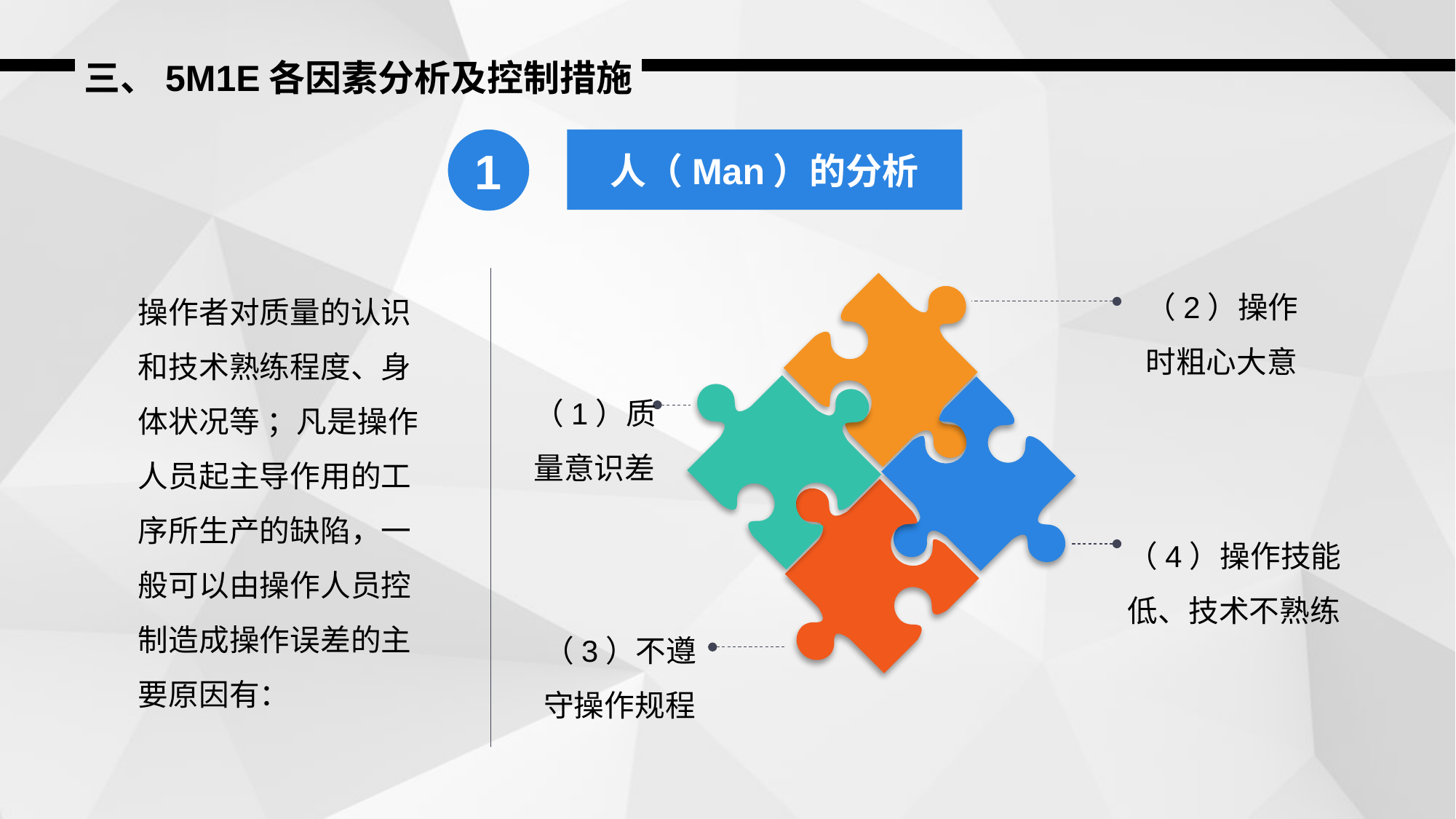

三、5M1E各因素分析及控制措施
1
人（Man）的分析
（2）操作时粗心大意
操作者对质量的认识和技术熟练程度、身体状况等 ；凡是操作人员起主导作用的工序所生产的缺陷，一般可以由操作人员控制造成操作误差的主要原因有：

（1）质量意识差

（4）操作技能低、技术不熟练
（3）不遵守操作规程